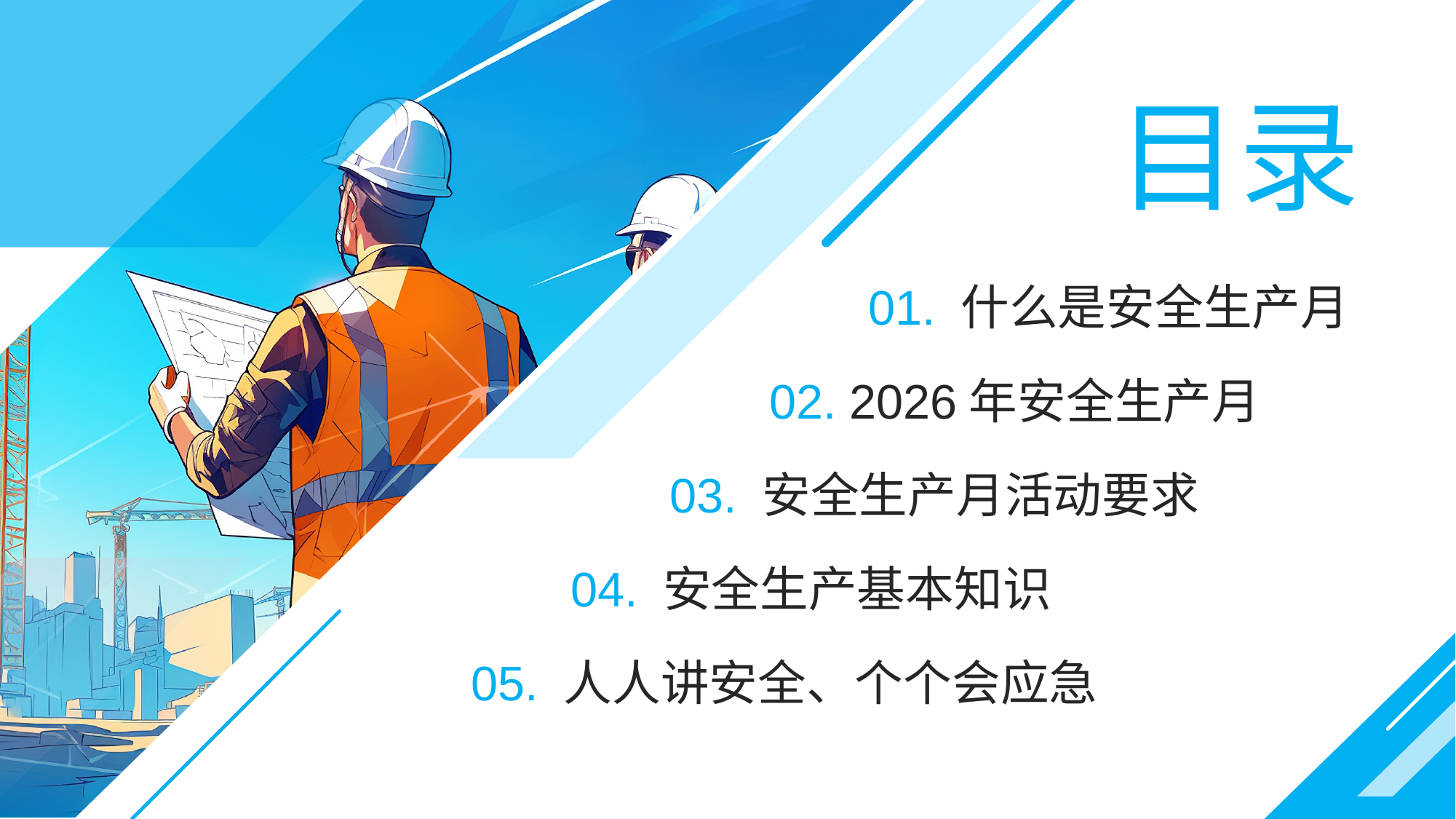

目录
01. 什么是安全生产月
02. 2026年安全生产月
03. 安全生产月活动要求

04. 安全生产基本知识

05. 人人讲安全、个个会应急